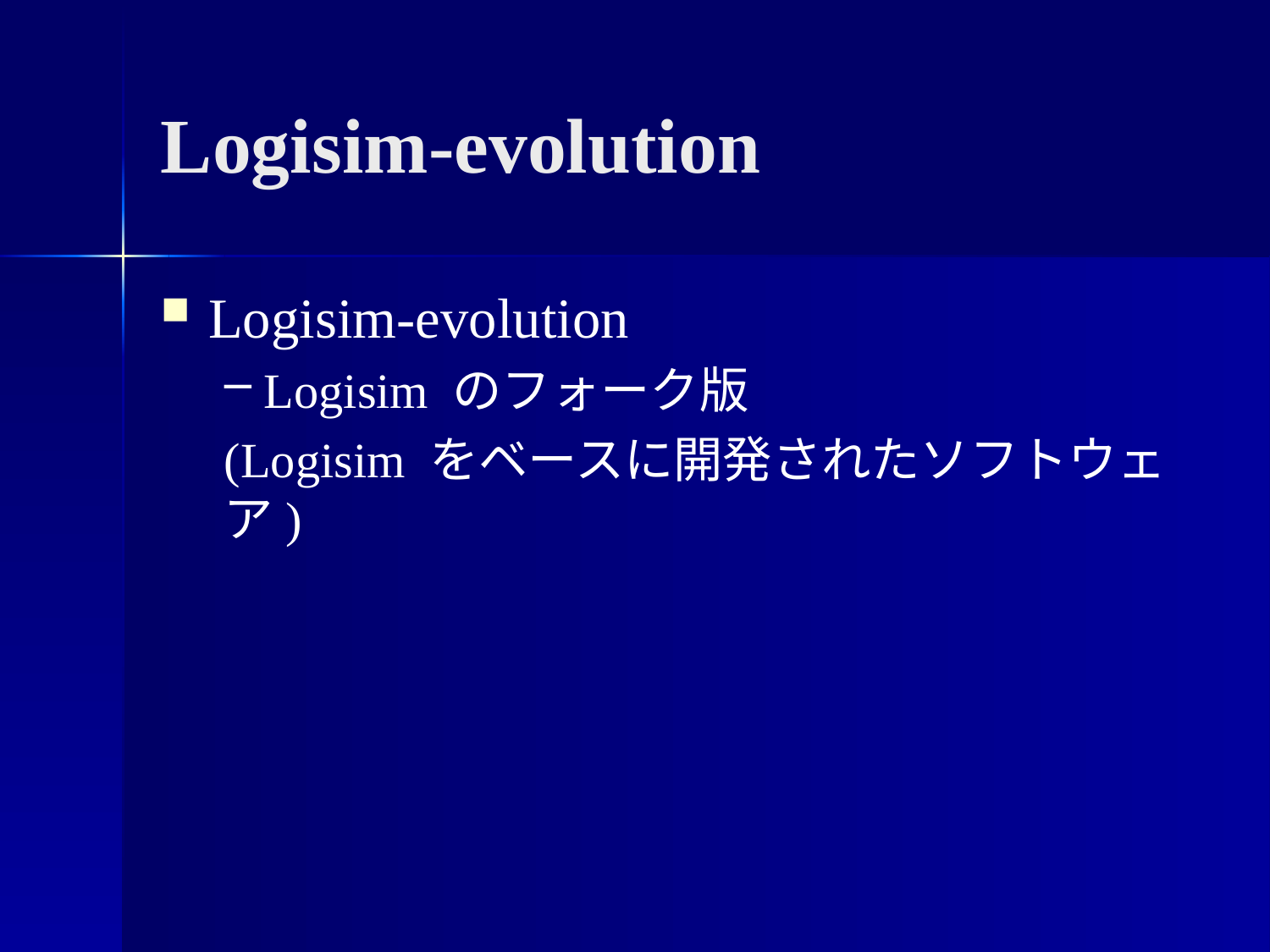

# Logisim-evolution
Logisim-evolution
Logisim のフォーク版
(Logisim をベースに開発されたソフトウェア)